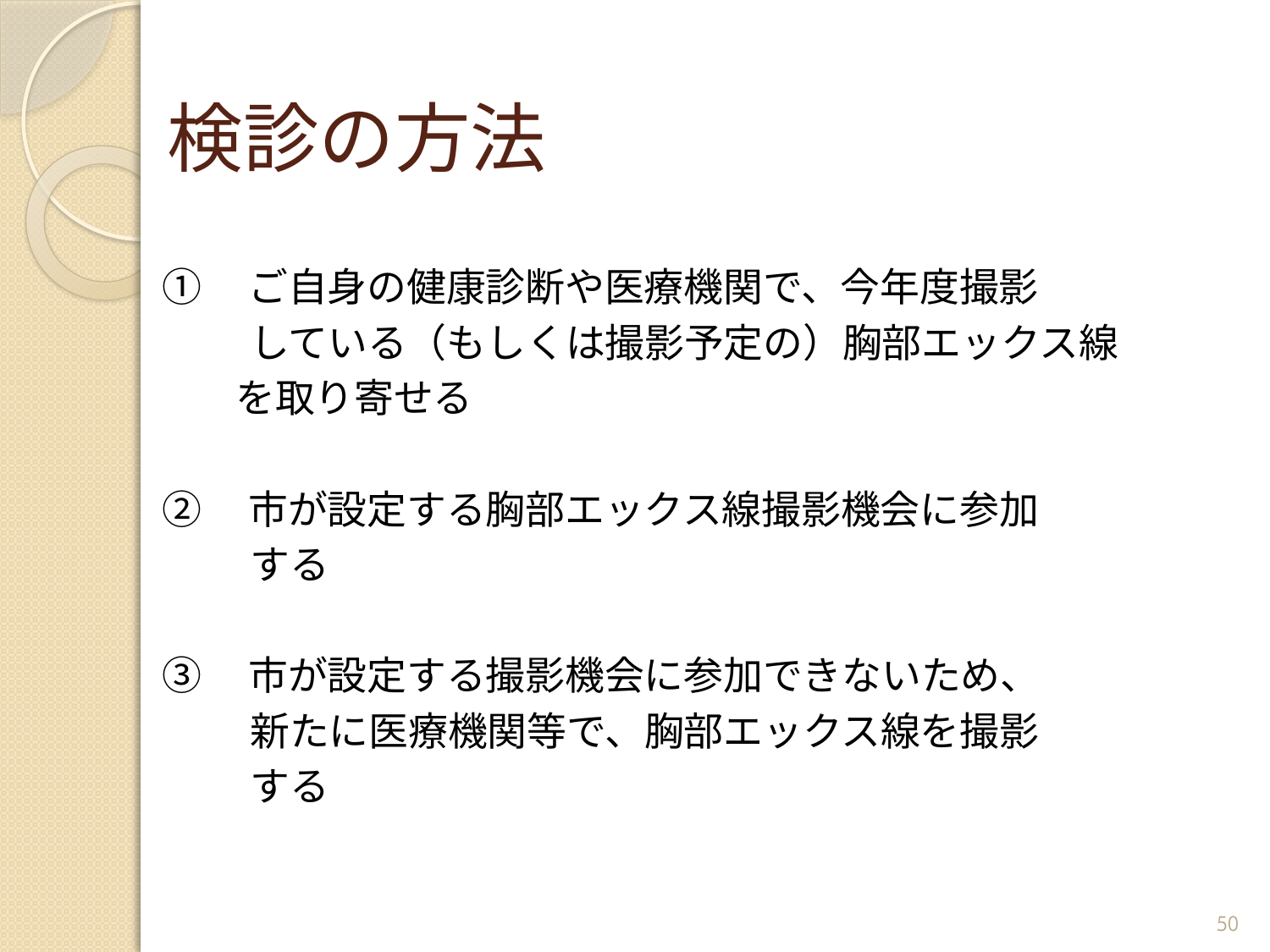

# 検診の方法
①　ご自身の健康診断や医療機関で、今年度撮影
　　 している（もしくは撮影予定の）胸部エックス線
   　を取り寄せる

②　市が設定する胸部エックス線撮影機会に参加
　　 する

③　市が設定する撮影機会に参加できないため、
　　 新たに医療機関等で、胸部エックス線を撮影
　　 する

50